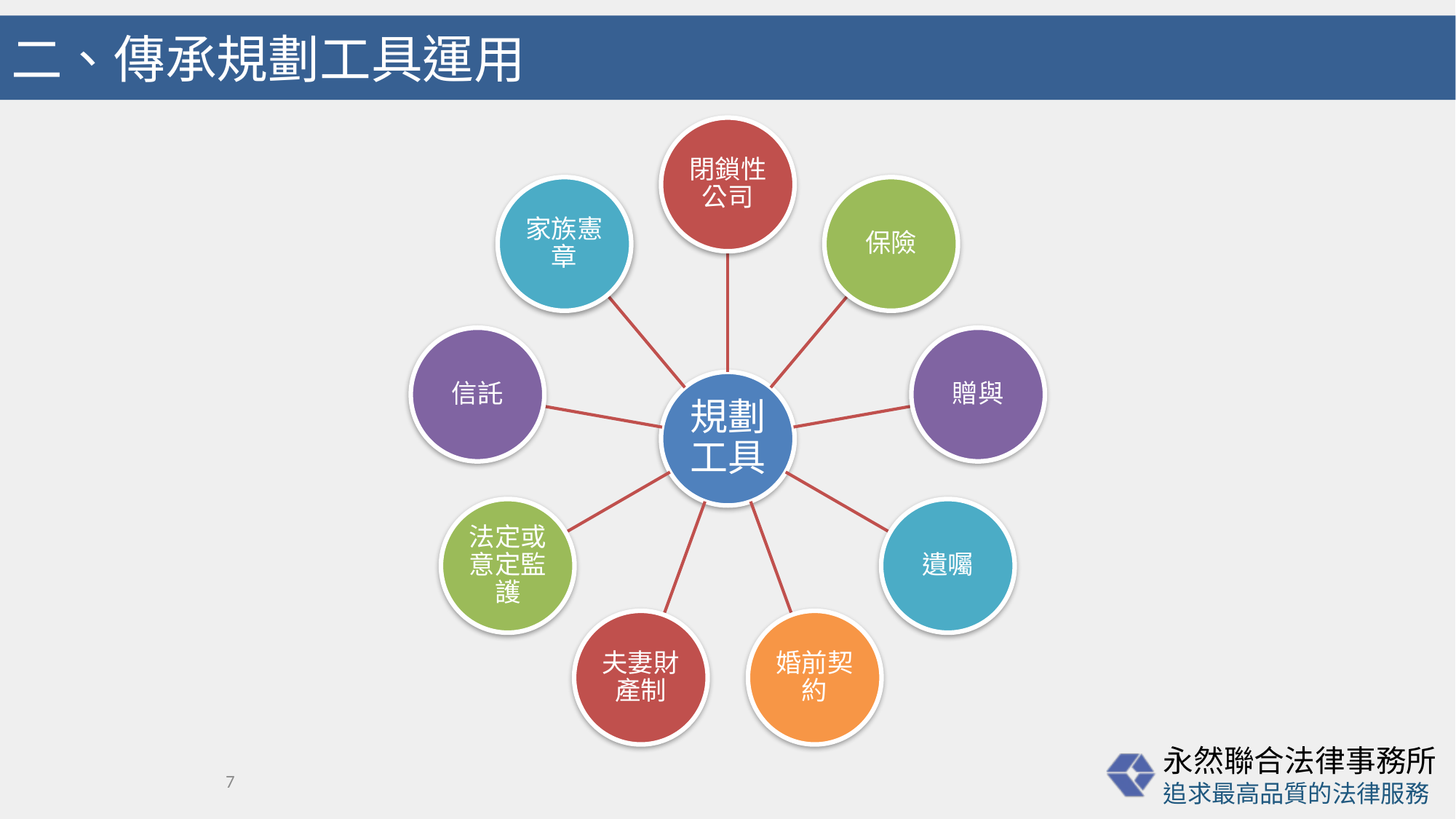

# 二、傳承規劃工具運用
規劃工具

閉鎖性公司

保險

贈與

遺囑

婚前契約

夫妻財產制

法定或意定監護

信託

家族憲章
7